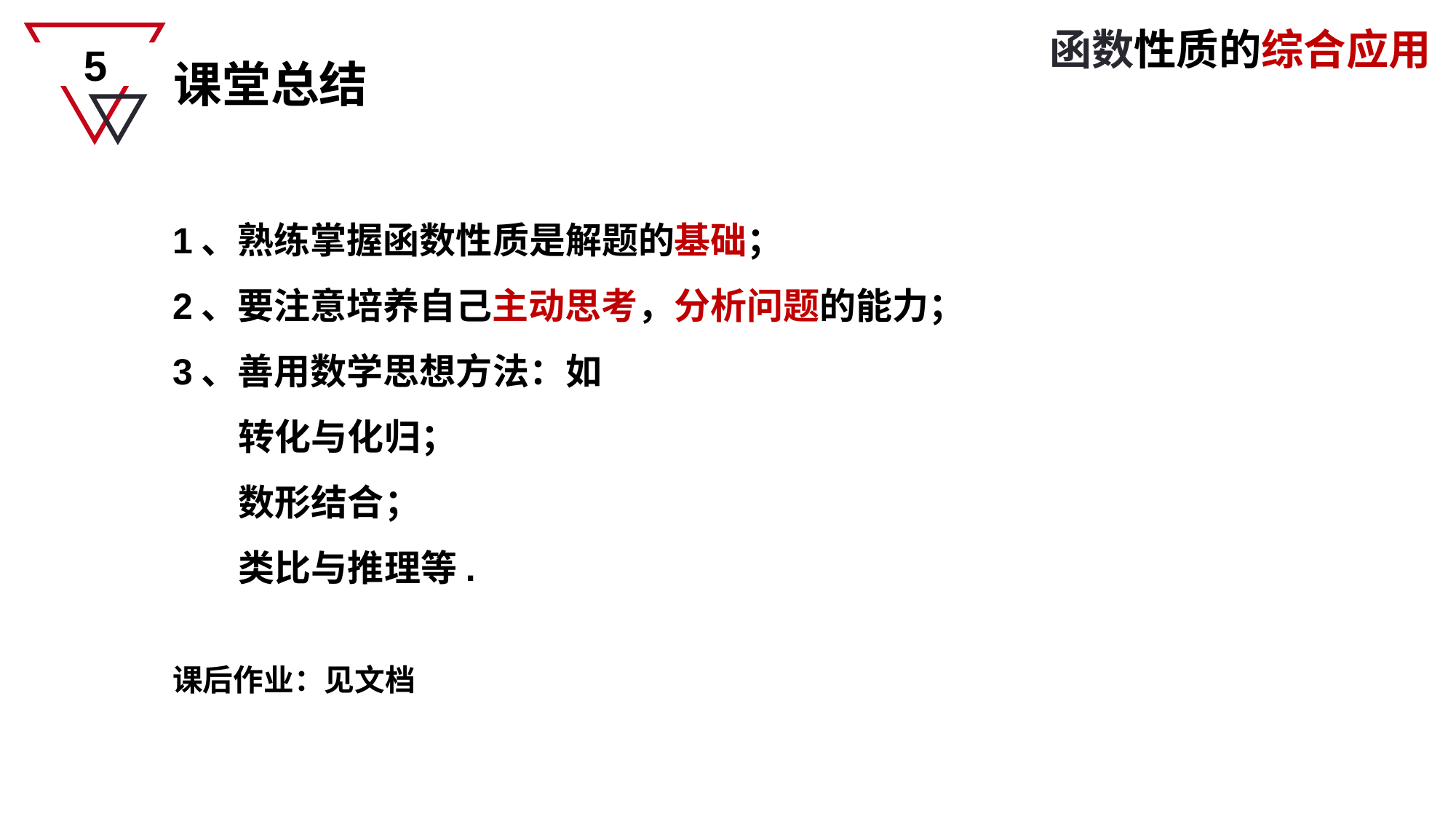

函数性质的综合应用

5
课堂总结

1、熟练掌握函数性质是解题的基础；
2、要注意培养自己主动思考，分析问题的能力；
3、善用数学思想方法：如
       转化与化归；
       数形结合；
       类比与推理等.

课后作业：见文档